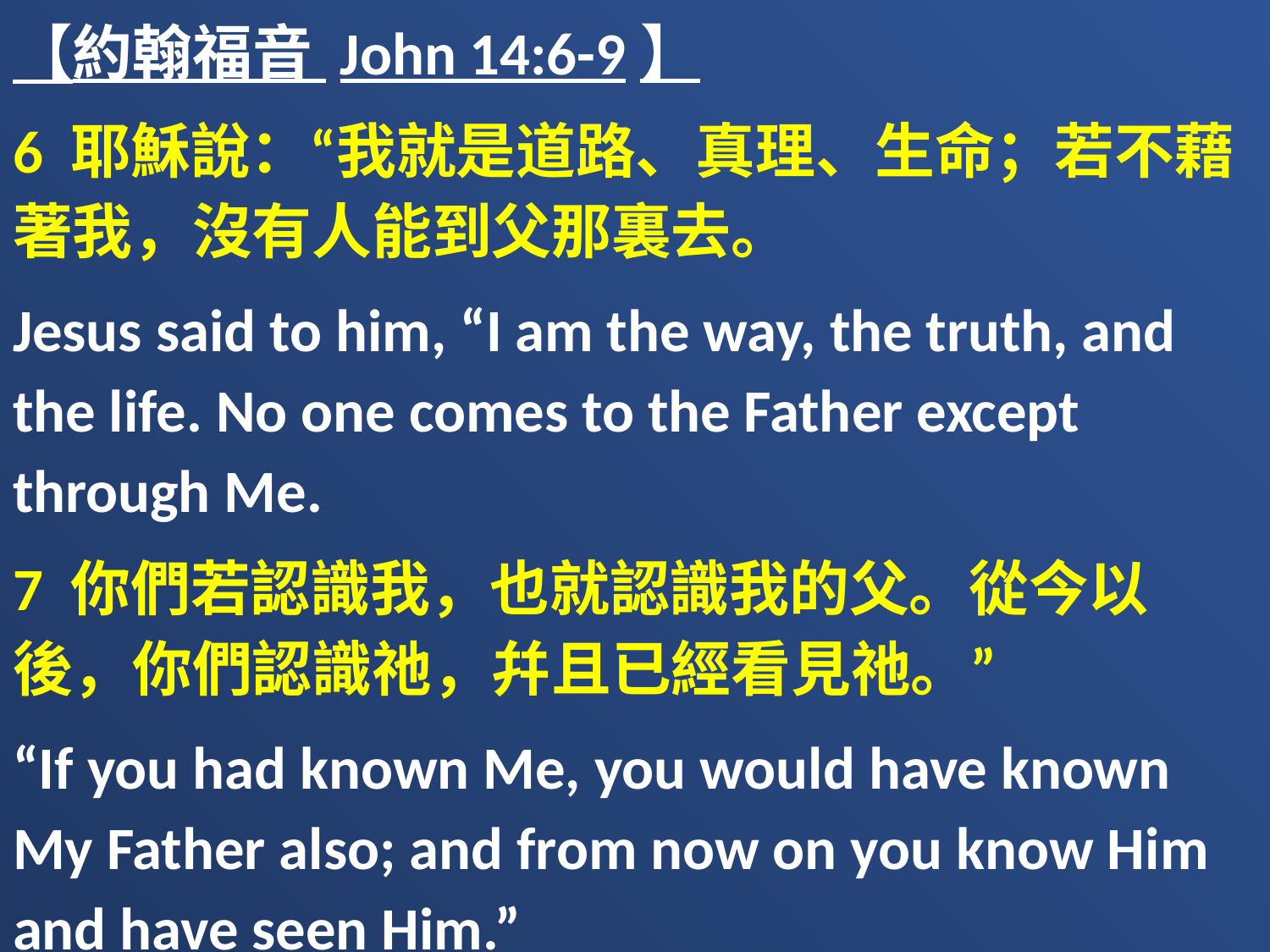

【約翰福音 John 14:6-9】
6 耶穌說：“我就是道路、真理、生命；若不藉著我，沒有人能到父那裏去。
Jesus said to him, “I am the way, the truth, and the life. No one comes to the Father except through Me.
7 你們若認識我，也就認識我的父。從今以後，你們認識祂，幷且已經看見祂。”
“If you had known Me, you would have known My Father also; and from now on you know Him and have seen Him.”